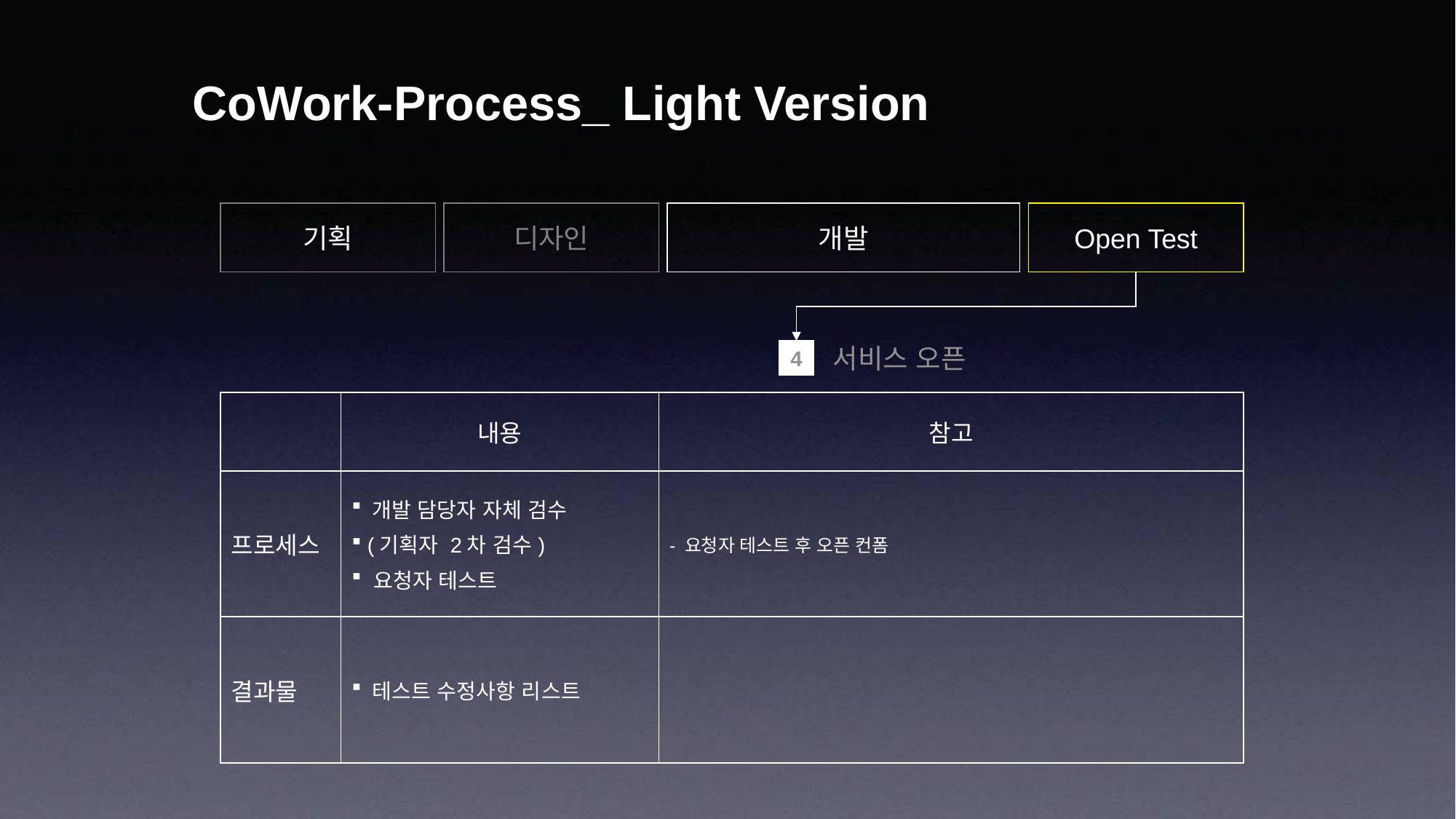

CoWork-Process_ Light Version
기획
디자인
개발
Open Test
서비스 오픈
4
|  | 내용 | 참고 |
| --- | --- | --- |
| 프로세스 | 개발 담당자 자체 검수 (기획자 2차 검수) 요청자 테스트 | - 요청자 테스트 후 오픈 컨폼 |
| 결과물 | 테스트 수정사항 리스트 |  |